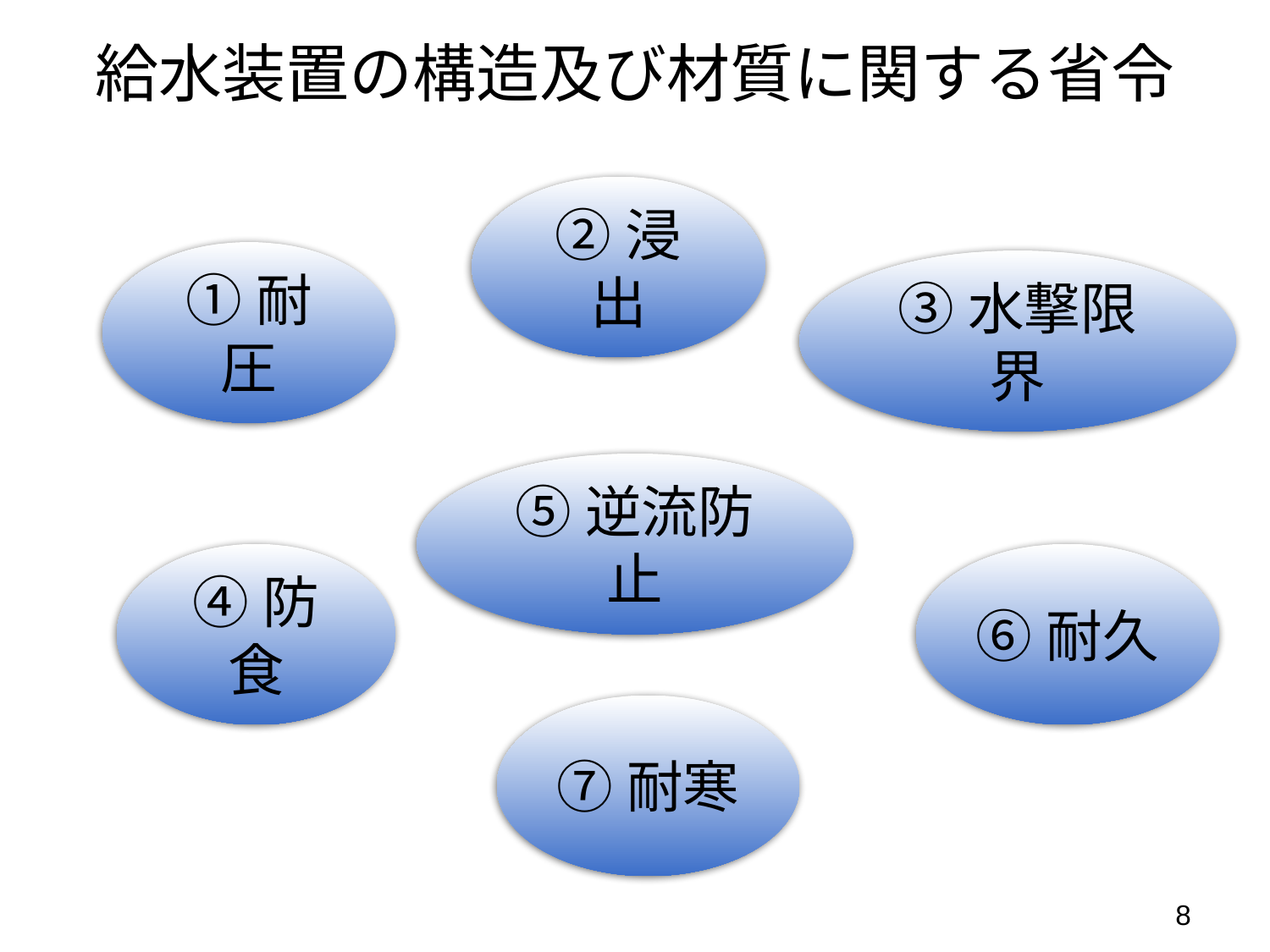

給水装置の構造及び材質に関する省令
②浸出
①耐圧
③水撃限界
⑤逆流防止
④防食
⑥耐久
⑦耐寒
8